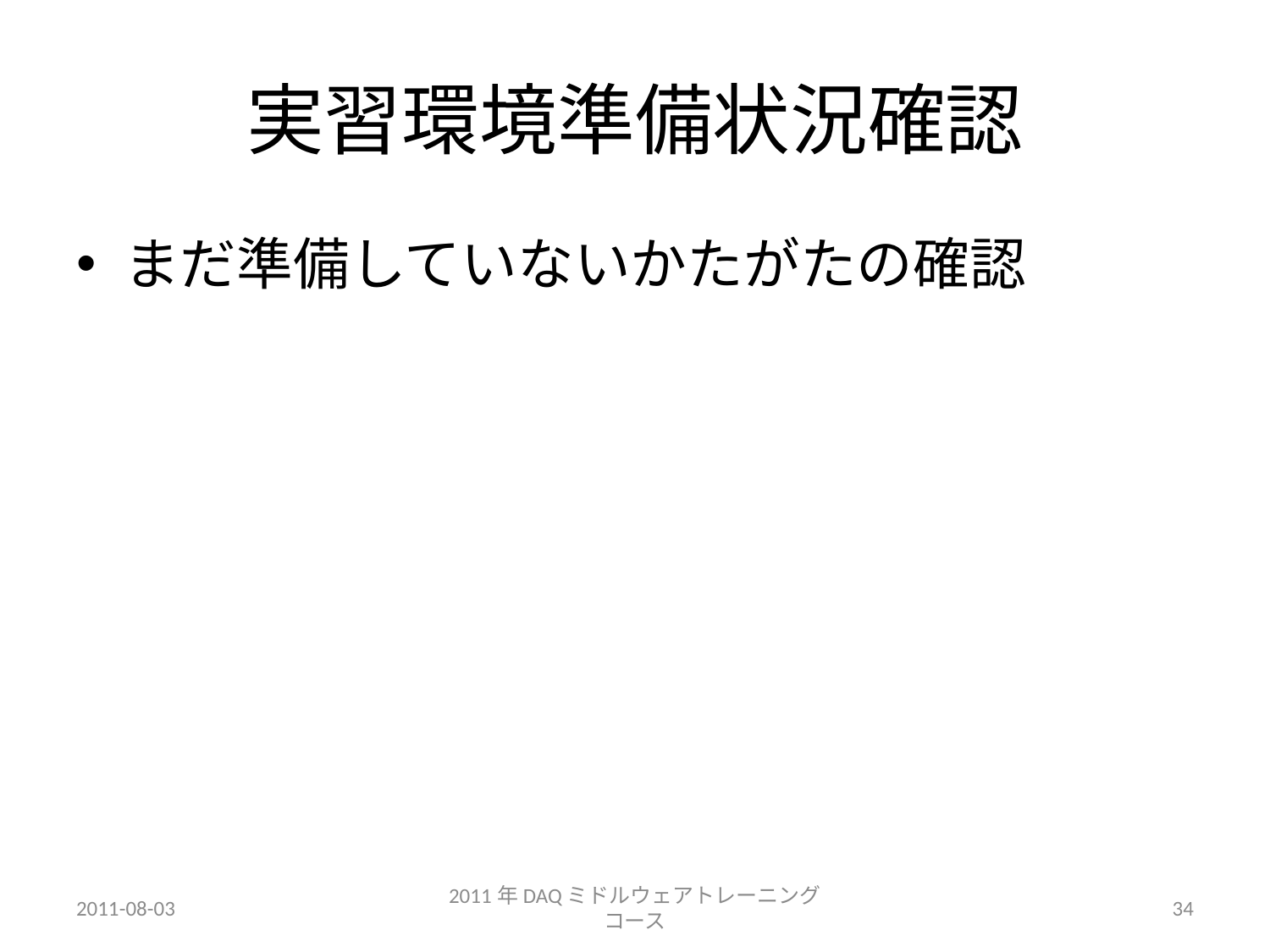

# 実習環境準備状況確認
まだ準備していないかたがたの確認
2011-08-03
2011年DAQミドルウェアトレーニングコース
34